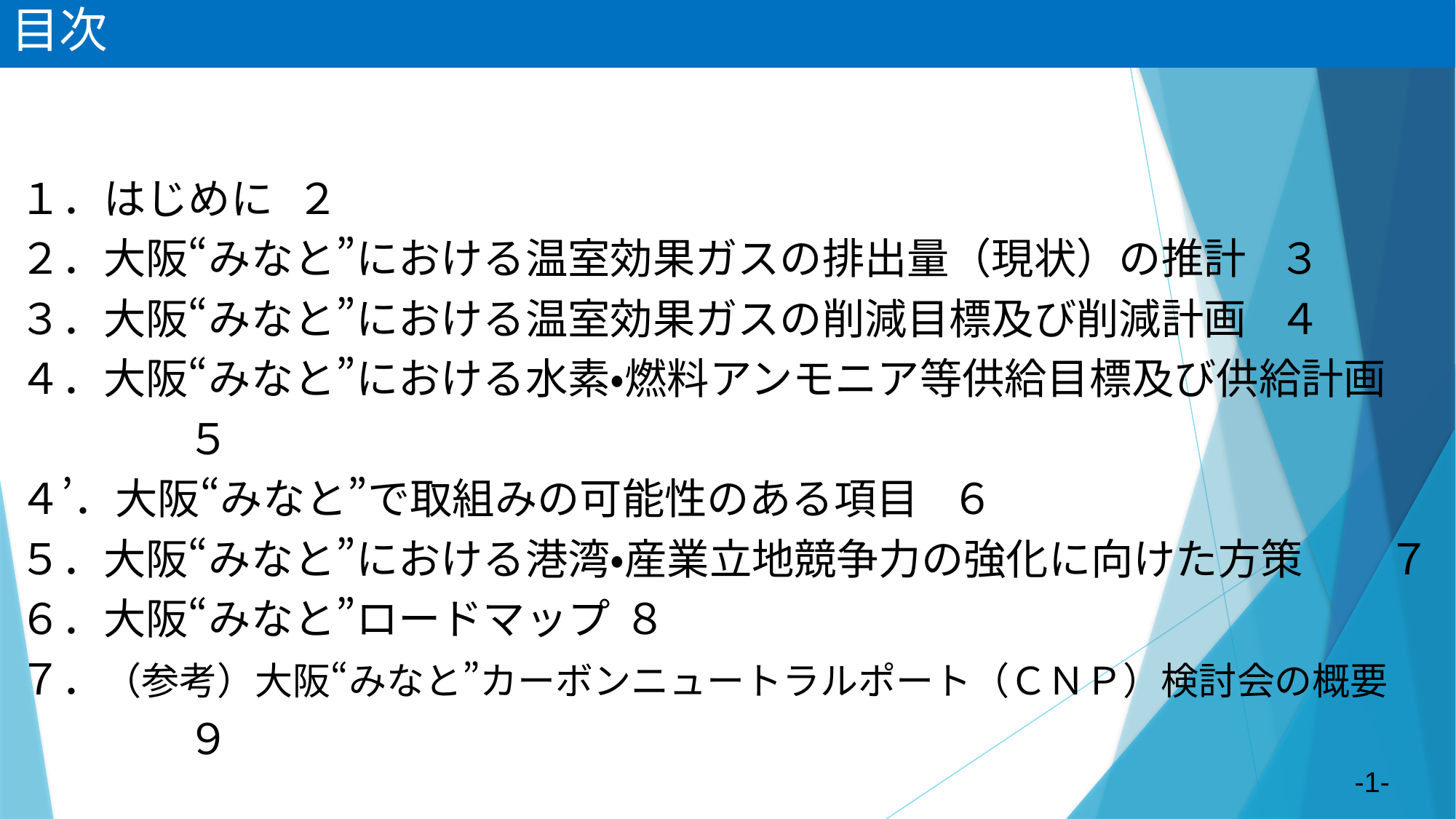

目次
１．はじめに	２
２．大阪“みなと”における温室効果ガスの排出量（現状）の推計	３
３．大阪“みなと”における温室効果ガスの削減目標及び削減計画	４
４．大阪“みなと”における水素・燃料アンモニア等供給目標及び供給計画
	５
４’．大阪“みなと”で取組みの可能性のある項目	６
５．大阪“みなと”における港湾・産業立地競争力の強化に向けた方策	７
６．大阪“みなと”ロードマップ	８
７．（参考）大阪“みなと”カーボンニュートラルポート（ＣＮＰ）検討会の概要
	９
-1-